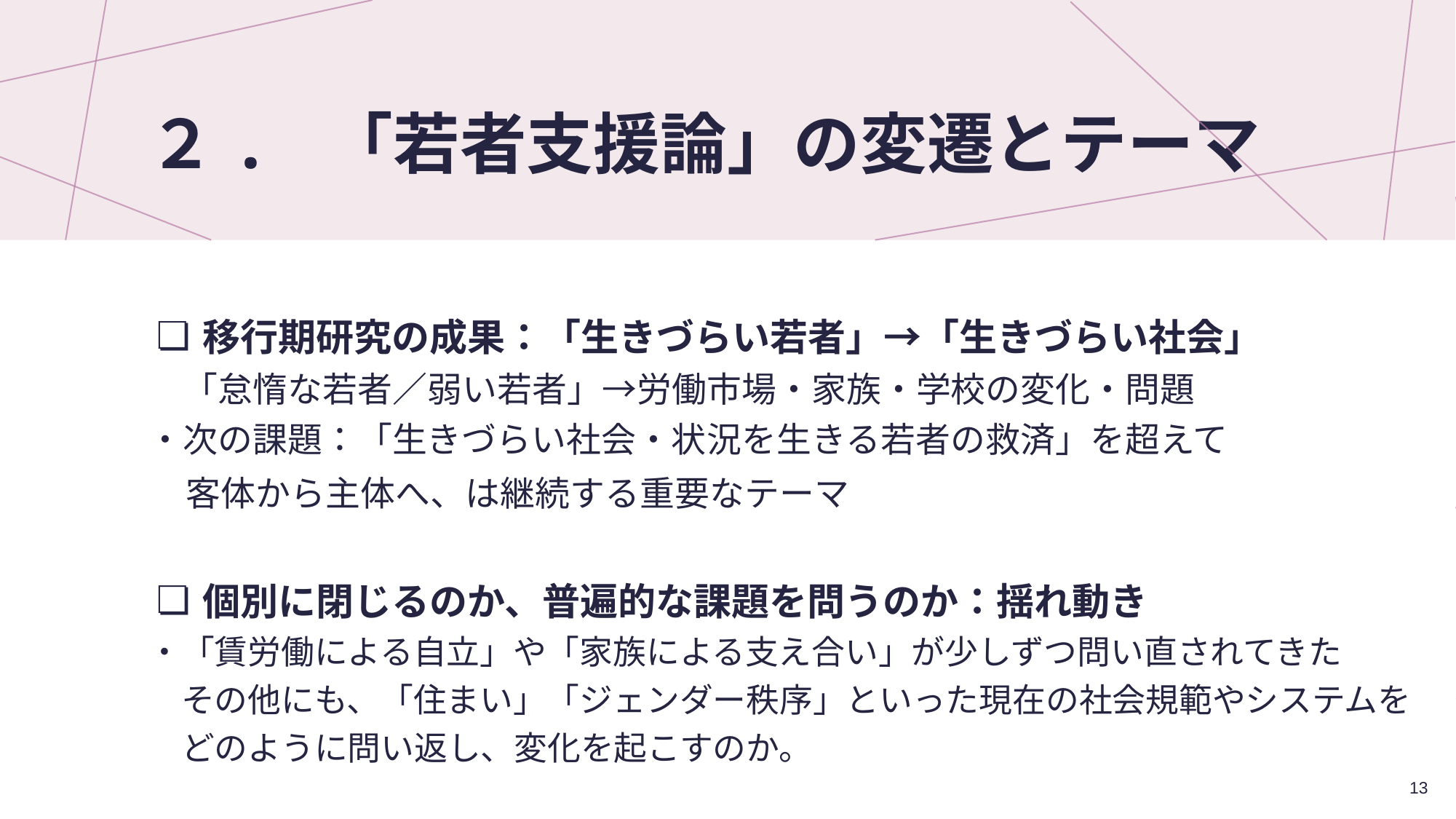

# ２. 「若者支援論」の変遷とテーマ
移行期研究の成果：「生きづらい若者」→「生きづらい社会」
　「怠惰な若者／弱い若者」→労働市場・家族・学校の変化・問題
・次の課題：「生きづらい社会・状況を生きる若者の救済」を超えて
　客体から主体へ、は継続する重要なテーマ

個別に閉じるのか、普遍的な課題を問うのか：揺れ動き
・「賃労働による自立」や「家族による支え合い」が少しずつ問い直されてきた
　その他にも、「住まい」「ジェンダー秩序」といった現在の社会規範やシステムを
　どのように問い返し、変化を起こすのか。
13